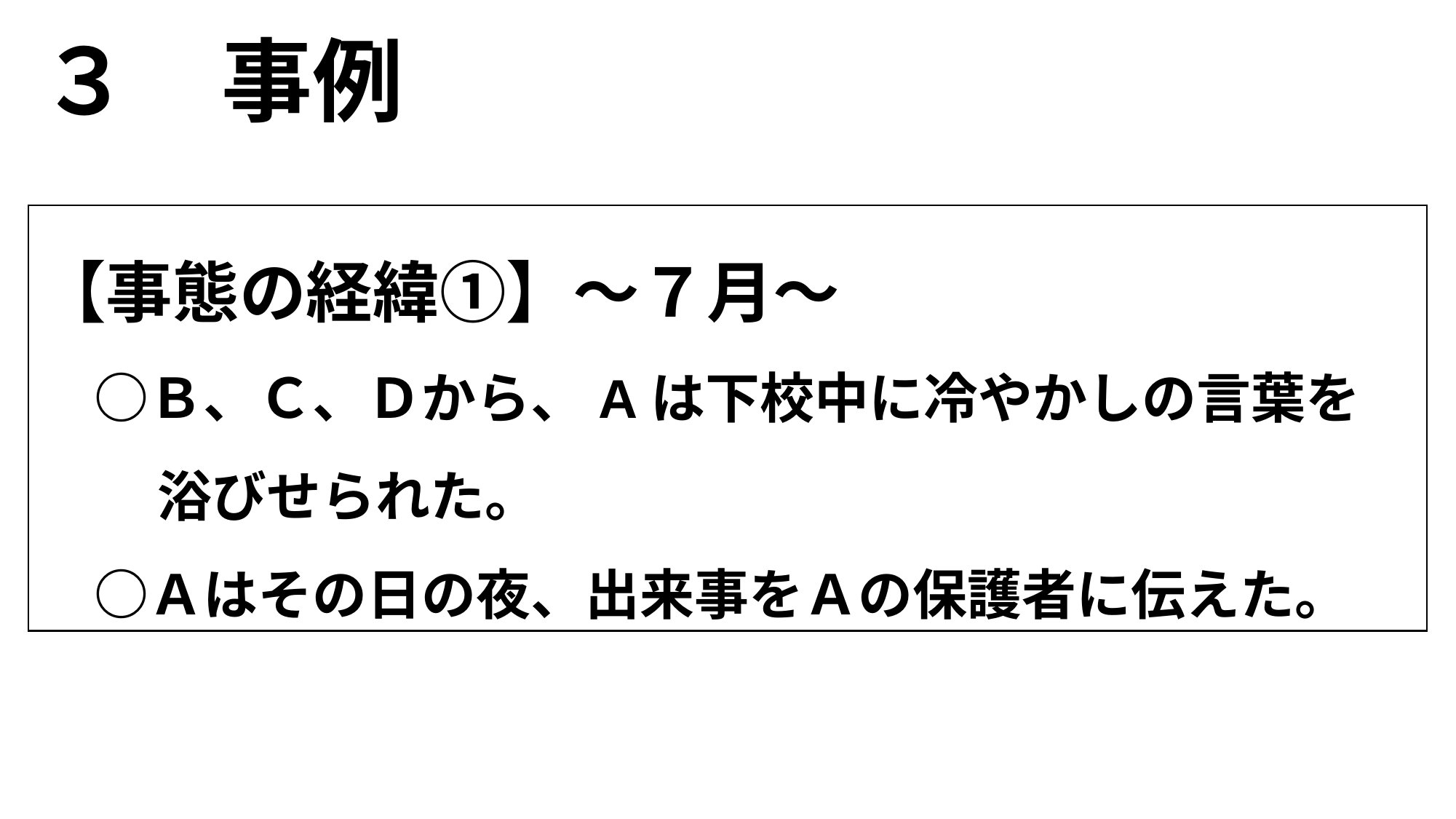

# ３　事例
【事態の経緯①】～７月～
　○Ｂ、Ｃ、Ｄから、Aは下校中に冷やかしの言葉を　浴びせられた。
　○Ａはその日の夜、出来事をＡの保護者に伝えた。